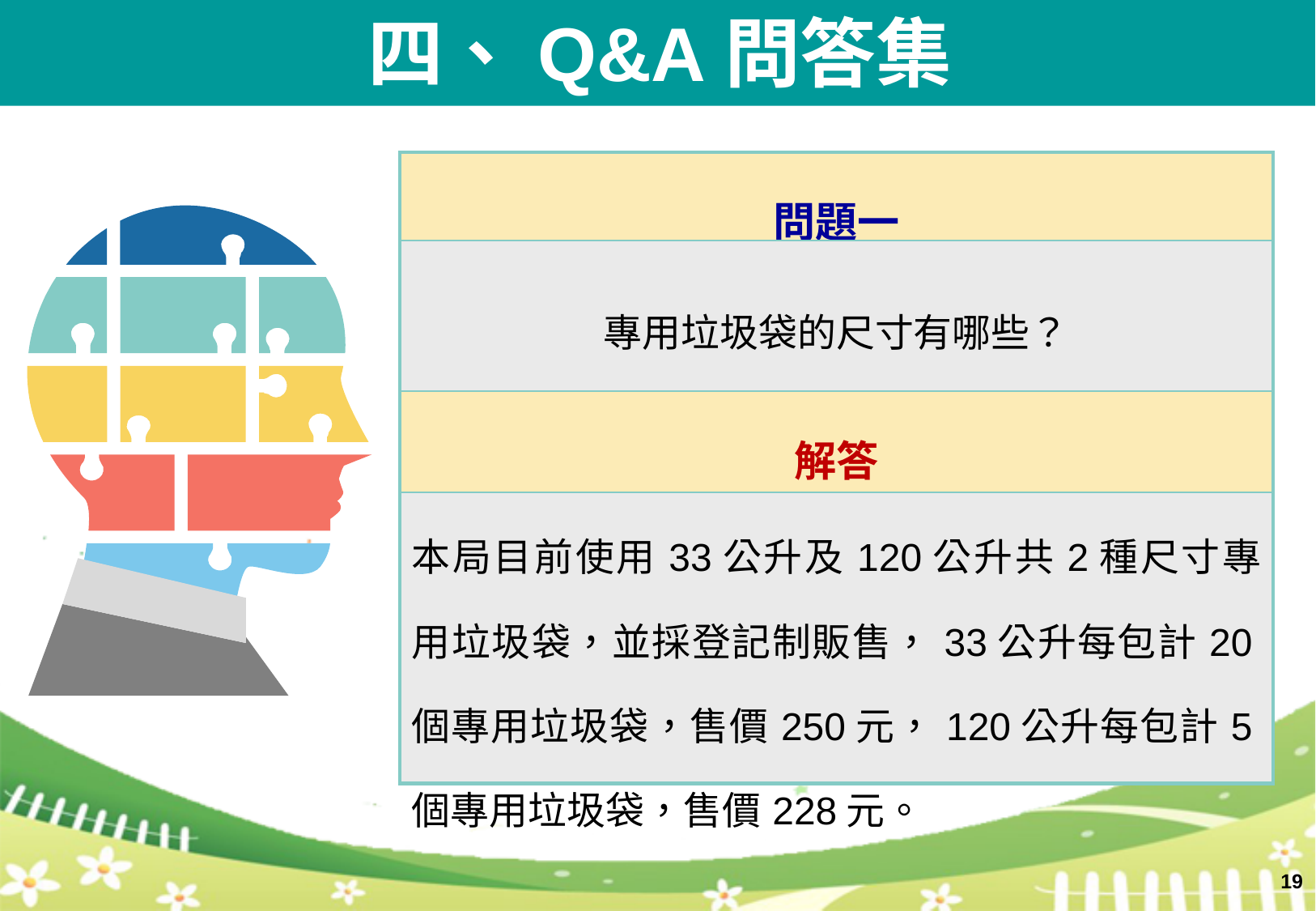

四、Q&A問答集
| 問題一 |
| --- |
| 專用垃圾袋的尺寸有哪些？ |
| 解答 |
| 本局目前使用33公升及120公升共2種尺寸專用垃圾袋，並採登記制販售，33公升每包計20個專用垃圾袋，售價250元，120公升每包計5個專用垃圾袋，售價228元。 |